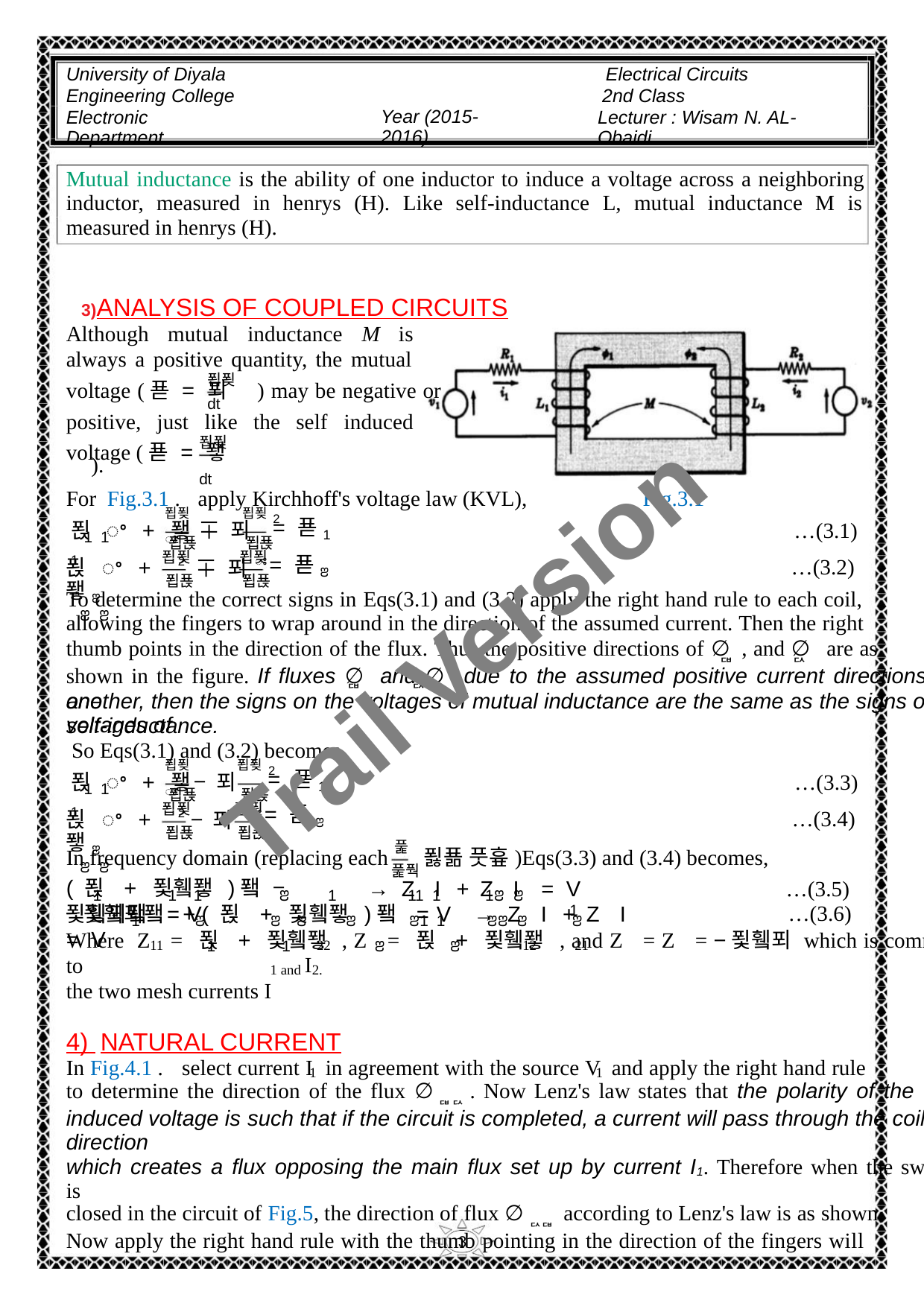

University of Diyala
Engineering College
Electronic Department
Electrical Circuits
2nd Class
Lecturer : Wisam N. AL-Obaidi
Year (2015-2016)
Mutual inductance is the ability of one inductor to induce a voltage across a neighboring
inductor, measured in henrys (H). Like self-inductance L, mutual inductance M is
measured in henrys (H).
3)ANALYSIS OF COUPLED CIRCUITS
Although mutual inductance M is
always a positive quantity, the mutual
푑푖
voltage (푣 = 푀 ) may be negative or
dt
positive, just like the self induced
푑푖
voltage (푣 = 퐿 ).
dt
For Fig.3.1 . apply Kirchhoff's voltage law (KVL),
Fig.3.1
푑푖ꢁ
푑푖2
푅 ꢀ + 퐿1
∓ 푀
∓ 푀
= 푣1
…(3.1)
…(3.2)
1 1
푑푡
푑푡
푑푖
푑푖
2
ꢁ
푅 ꢀ + 퐿ꢂ
ꢂ ꢂ
= 푣ꢂ
푑푡
푑푡
To determine the correct signs in Eqs(3.1) and (3.2) apply the right hand rule to each coil,
allowing the fingers to wrap around in the direction of the assumed current. Then the right
thumb points in the direction of the flux. Thus the positive directions of ∅ , and ∅ are as
Trail Version
Trail Version
Trail Version
Trail Version
Trail Version
Trail Version
Trail Version
Trail Version
Trail Version
Trail Version
Trail Version
Trail Version
Trail Version
ퟏ
ퟐ
shown in the figure. If fluxes ∅ and ∅ due to the assumed positive current directions aid one
ퟏ
ퟐ
another, then the signs on the voltages of mutual inductance are the same as the signs on the voltages of
self-inductance.
So Eqs(3.1) and (3.2) becomes
푑푖ꢁ
푑푖2
푅 ꢀ + 퐿1
− 푀
− 푀
= 푣1
= 푣ꢂ
…(3.3)
…(3.4)
1 1
푑푡
푑푡
푑푖
푑푖
2
ꢁ
푅 ꢀ + 퐿ꢂ
ꢂ ꢂ
푑푡
푑푡
풅
In frequency domain (replacing each 푏푦 풋흎)Eqs(3.3) and (3.4) becomes,
풅풕
( 푅 + 푗휔퐿 )퐼 − 푗휔푀퐼 = V
→ Z I + Z I = V
1
…(3.5)
…(3.6)
1
1
1
ꢂ
1
11 1
1ꢂ ꢂ
−푗휔푀퐼 + ( 푅 + 푗휔퐿 )퐼 = V → Z I + Z I = V
1
ꢂ
ꢂ
ꢂ
ꢂ
ꢂ1 1
ꢂꢂ ꢂ
ꢂ
Where Z = 푅 + 푗휔퐿 , Z = 푅 + 푗휔퐿 , and Z = Z = −푗휔푀 which is common to
the two mesh currents I
1
1
ꢂ
ꢂ
11
22
12
21
I
1 and 2.
4) NATURAL CURRENT
In Fig.4.1 . select current I in agreement with the source V and apply the right hand rule
1
1
to determine the direction of the flux ∅ퟏퟐ. Now Lenz's law states that the polarity of the
induced voltage is such that if the circuit is completed, a current will pass through the coil in a direction
which creates a flux opposing the main flux set up by current I1. Therefore when the switch is
closed in the circuit of Fig.5, the direction of flux ∅ퟐퟏ according to Lenz's law is as shown.
Now apply the right hand rule with the thumb pointing in the direction of the fingers will
3